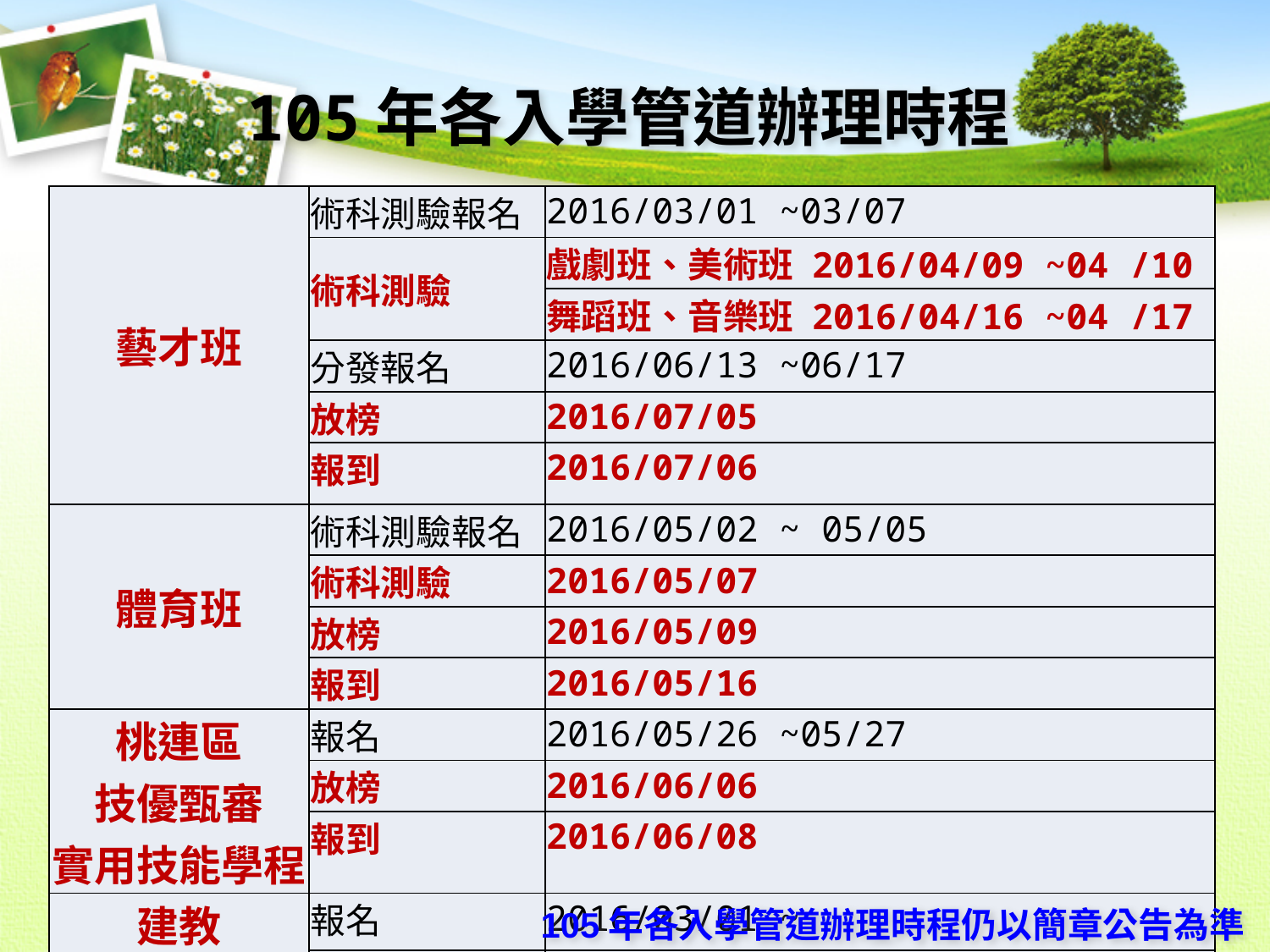

105年各入學管道辦理時程
| 藝才班 | 術科測驗報名 | 2016/03/01 ~03/07 |
| --- | --- | --- |
|  | 術科測驗 | 戲劇班、美術班 2016/04/09 ~04 /10 |
|  |  | 舞蹈班、音樂班 2016/04/16 ~04 /17 |
|  | 分發報名 | 2016/06/13 ~06/17 |
|  | 放榜 | 2016/07/05 |
|  | 報到 | 2016/07/06 |
| 體育班 | 術科測驗報名 | 2016/05/02 ~ 05/05 |
|  | 術科測驗 | 2016/05/07 |
|  | 放榜 | 2016/05/09 |
|  | 報到 | 2016/05/16 |
| 桃連區 技優甄審 實用技能學程 | 報名 | 2016/05/26 ~05/27 |
|  | 放榜 | 2016/06/06 |
|  | 報到 | 2016/06/08 |
| 建教 合作班 | 報名 | 2016/03/01 ~ |
|  | 報到截止日 | 2016/07/08 |
14
105年各入學管道辦理時程仍以簡章公告為準